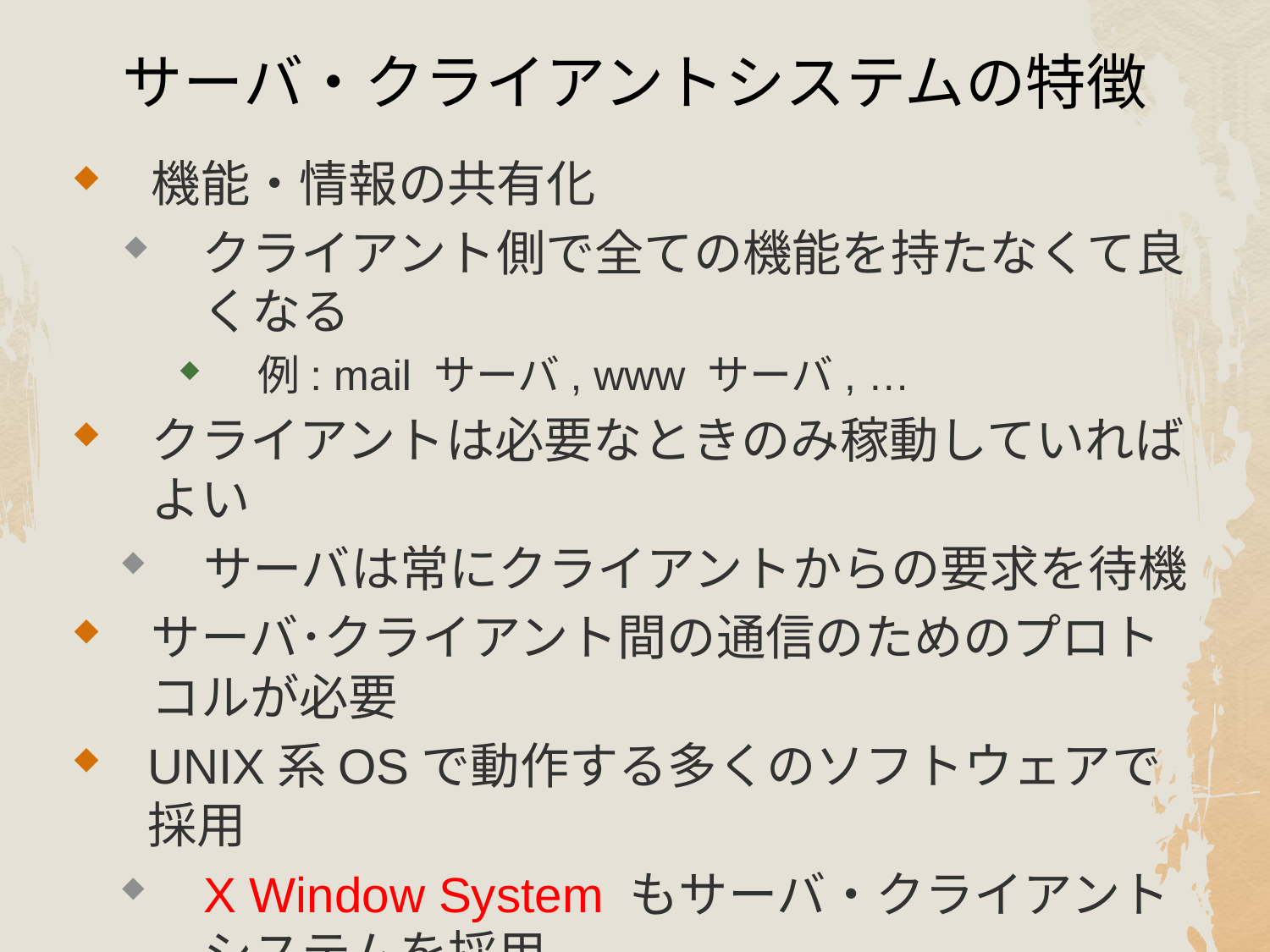

# サーバ・クライアントシステムの特徴
機能・情報の共有化
クライアント側で全ての機能を持たなくて良くなる
例: mail サーバ, www サーバ, …
クライアントは必要なときのみ稼動していればよい
サーバは常にクライアントからの要求を待機
サーバ･クライアント間の通信のためのプロトコルが必要
UNIX系OSで動作する多くのソフトウェアで採用
X Window System もサーバ・クライアントシステムを採用